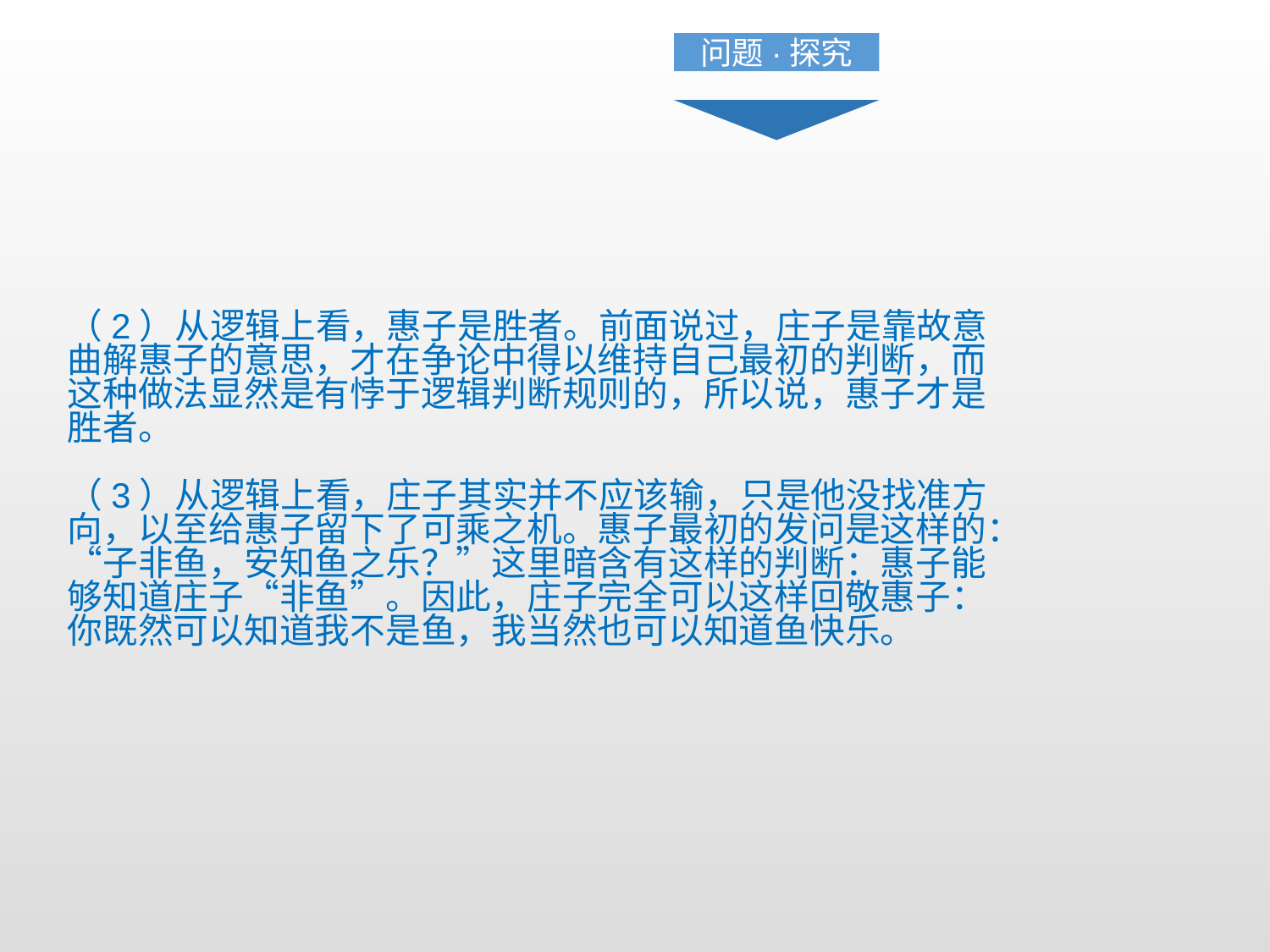

问题·探究

（2）从逻辑上看，惠子是胜者。前面说过，庄子是靠故意曲解惠子的意思，才在争论中得以维持自己最初的判断，而这种做法显然是有悖于逻辑判断规则的，所以说，惠子才是胜者。

（3）从逻辑上看，庄子其实并不应该输，只是他没找准方向，以至给惠子留下了可乘之机。惠子最初的发问是这样的：“子非鱼，安知鱼之乐？”这里暗含有这样的判断：惠子能够知道庄子“非鱼”。因此，庄子完全可以这样回敬惠子：你既然可以知道我不是鱼，我当然也可以知道鱼快乐。